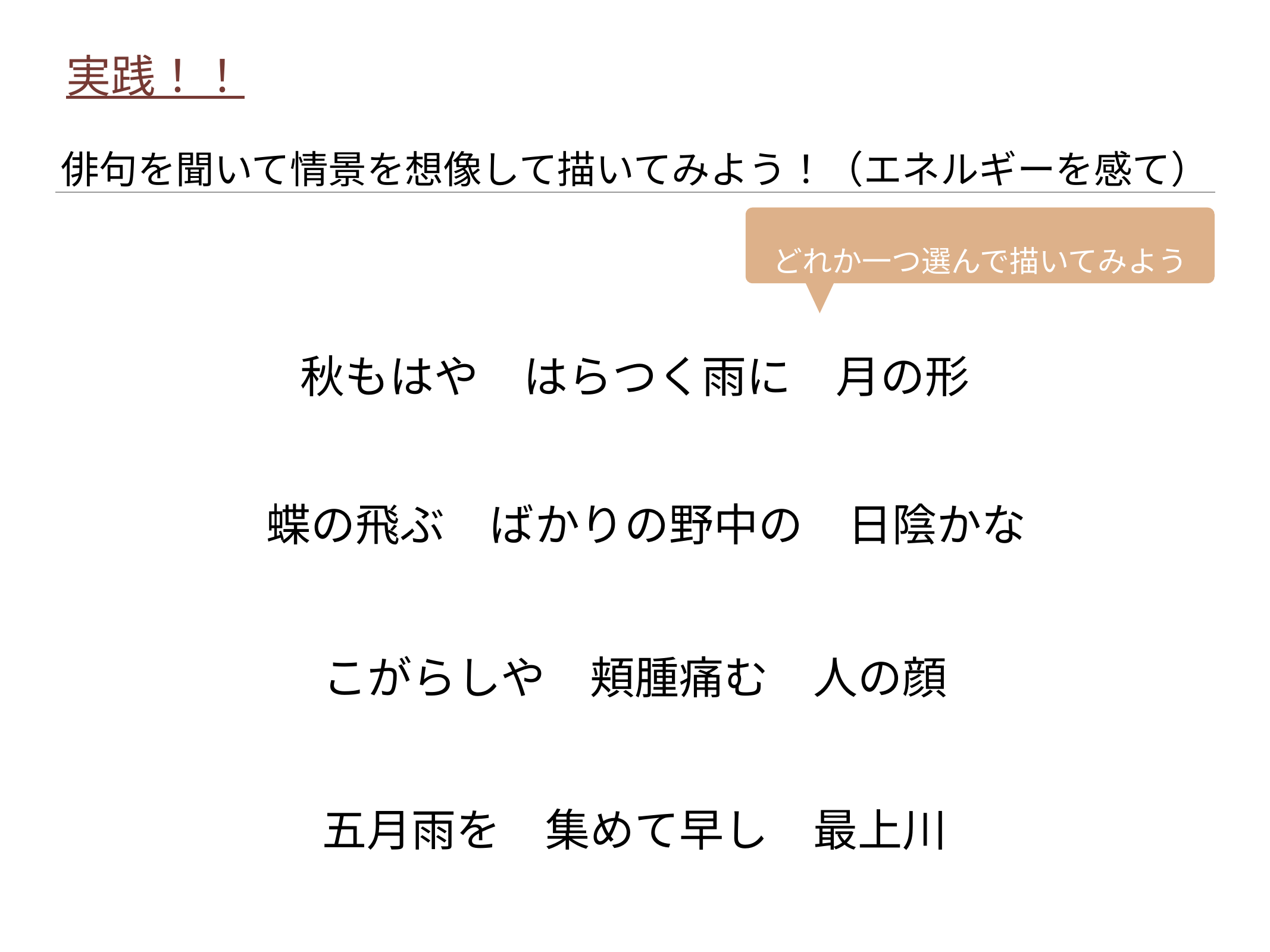

# 俳句を聞いて情景を想像して描いてみよう！（エネルギーを感て）
実践！！
どれか一つ選んで描いてみよう
秋もはや　はらつく雨に　月の形
蝶の飛ぶ　ばかりの野中の　日陰かな
こがらしや　頬腫痛む　人の顔
五月雨を　集めて早し　最上川